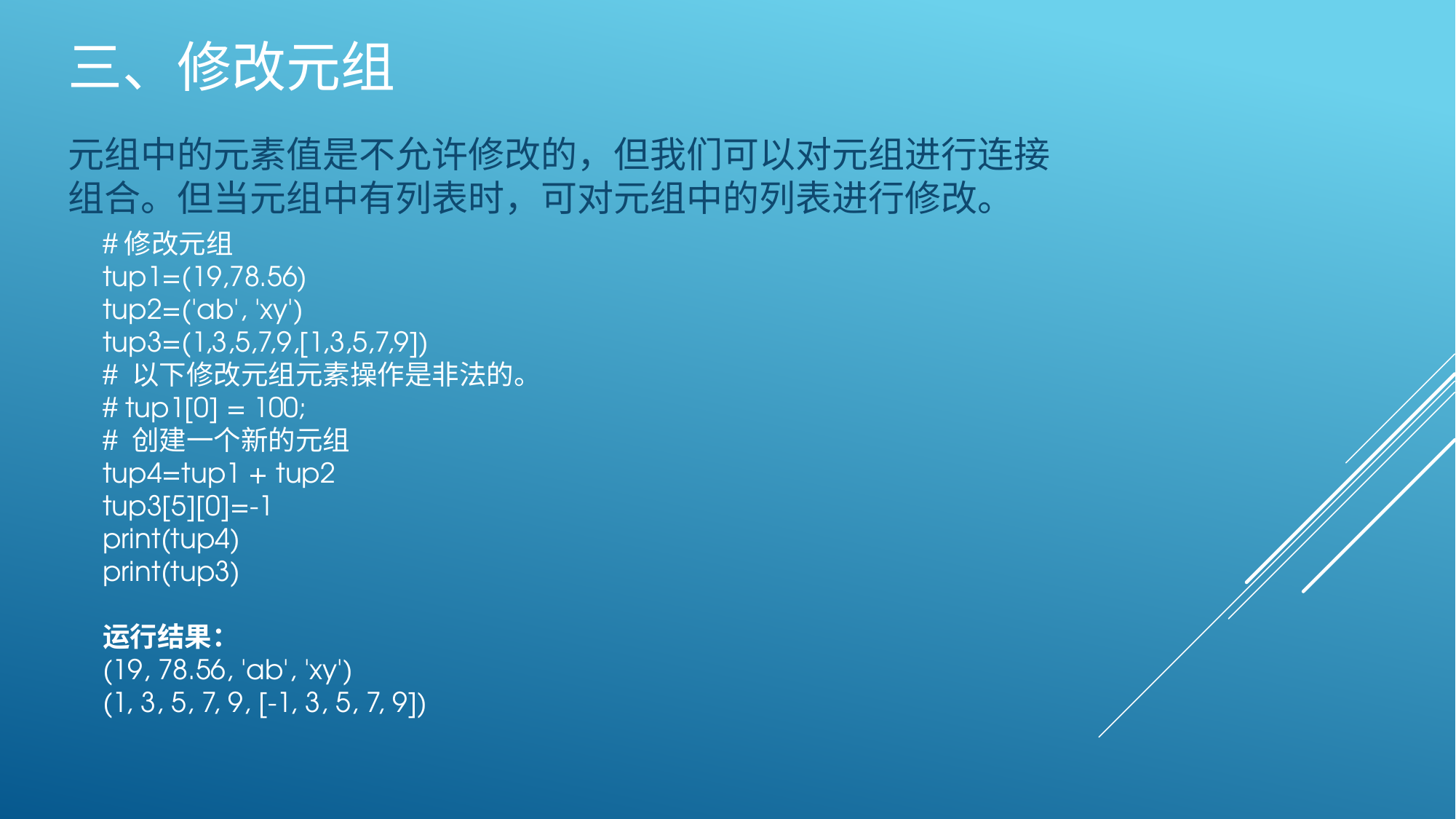

# 三、修改元组
元组中的元素值是不允许修改的，但我们可以对元组进行连接组合。但当元组中有列表时，可对元组中的列表进行修改。

#修改元组
tup1=(19,78.56)
tup2=('ab', 'xy')
tup3=(1,3,5,7,9,[1,3,5,7,9])
# 以下修改元组元素操作是非法的。
# tup1[0] = 100;
# 创建一个新的元组
tup4=tup1 + tup2
tup3[5][0]=-1
print(tup4)
print(tup3)

运行结果：
(19, 78.56, 'ab', 'xy')
(1, 3, 5, 7, 9, [-1, 3, 5, 7, 9])